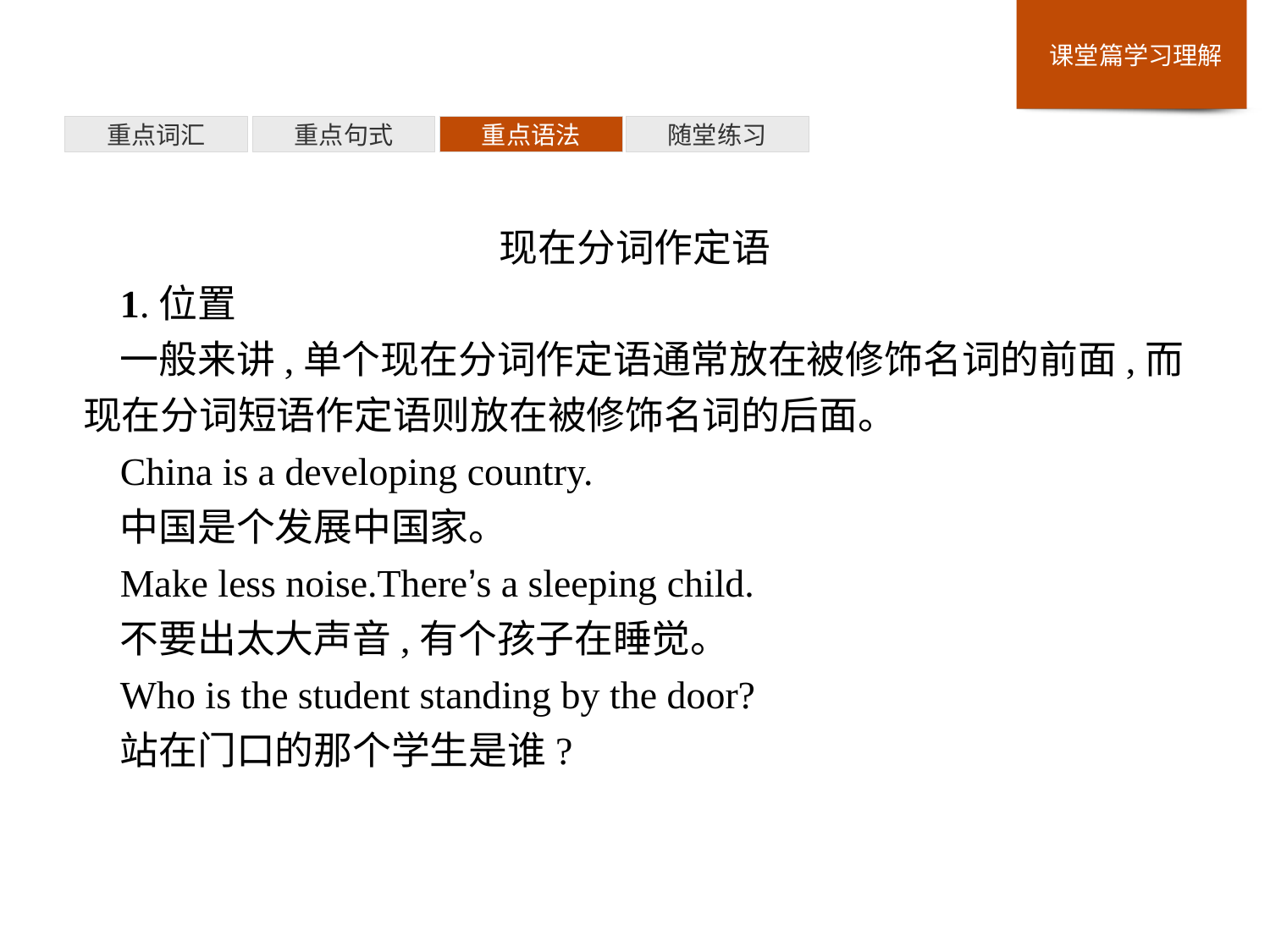

重点词汇
重点句式
重点语法
随堂练习
现在分词作定语
1.位置
一般来讲,单个现在分词作定语通常放在被修饰名词的前面,而现在分词短语作定语则放在被修饰名词的后面。
China is a developing country.
中国是个发展中国家。
Make less noise.There’s a sleeping child.
不要出太大声音,有个孩子在睡觉。
Who is the student standing by the door?
站在门口的那个学生是谁?